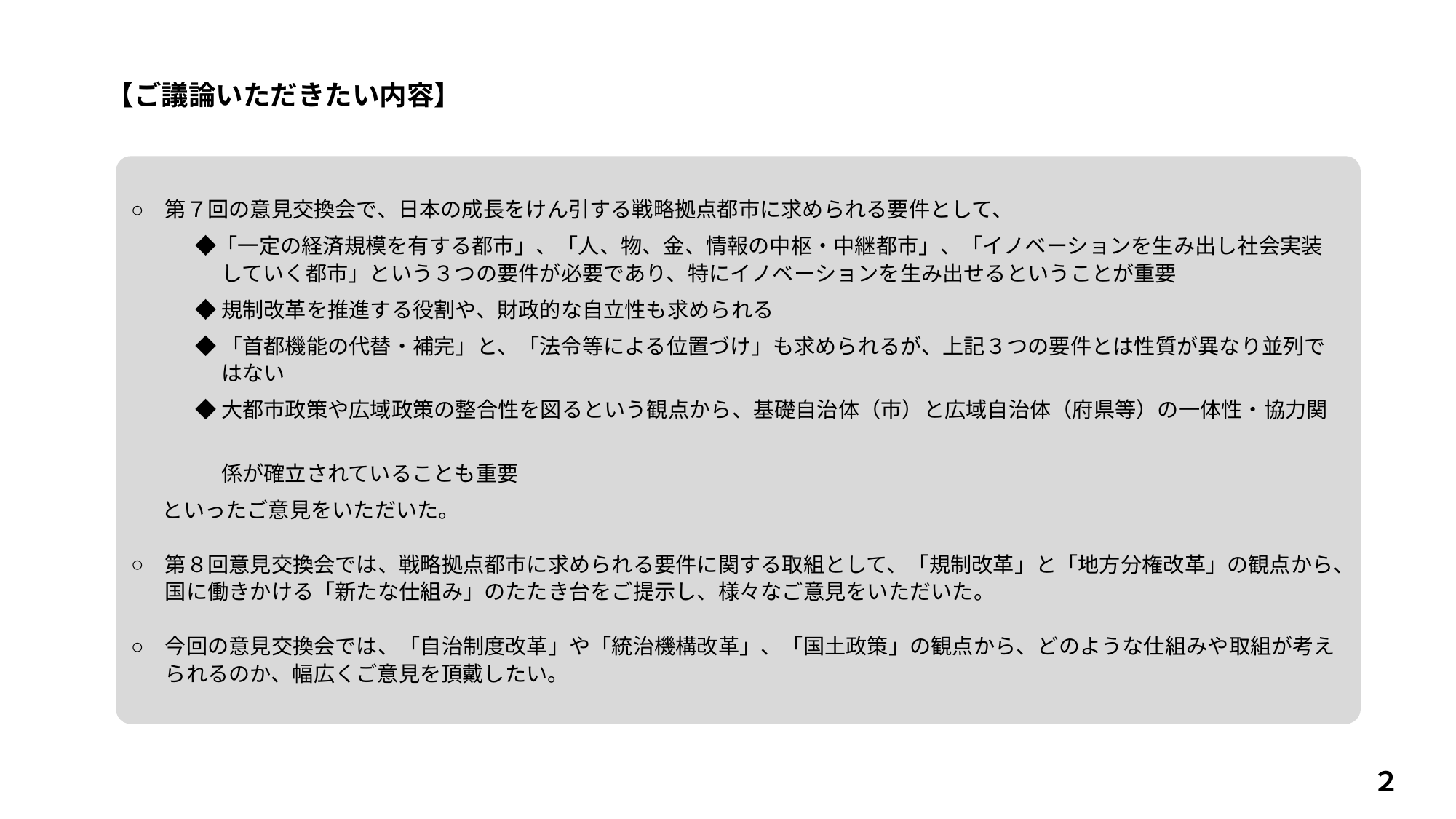

【ご議論いただきたい内容】
第７回の意見交換会で、日本の成長をけん引する戦略拠点都市に求められる要件として、
　　◆「一定の経済規模を有する都市」、「人、物、金、情報の中枢・中継都市」、「イノベーションを生み出し社会実装
　　　 していく都市」という３つの要件が必要であり、特にイノベーションを生み出せるということが重要
　　◆ 規制改革を推進する役割や、財政的な自立性も求められる
　　◆ 「首都機能の代替・補完」と、「法令等による位置づけ」も求められるが、上記３つの要件とは性質が異なり並列で
　　　 はない
　　◆ 大都市政策や広域政策の整合性を図るという観点から、基礎自治体（市）と広域自治体（府県等）の一体性・協力関
　　　 係が確立されていることも重要
 　といったご意見をいただいた。

第８回意見交換会では、戦略拠点都市に求められる要件に関する取組として、「規制改革」と「地方分権改革」の観点から、国に働きかける「新たな仕組み」のたたき台をご提示し、様々なご意見をいただいた。

今回の意見交換会では、「自治制度改革」や「統治機構改革」、「国土政策」の観点から、どのような仕組みや取組が考えられるのか、幅広くご意見を頂戴したい。

２